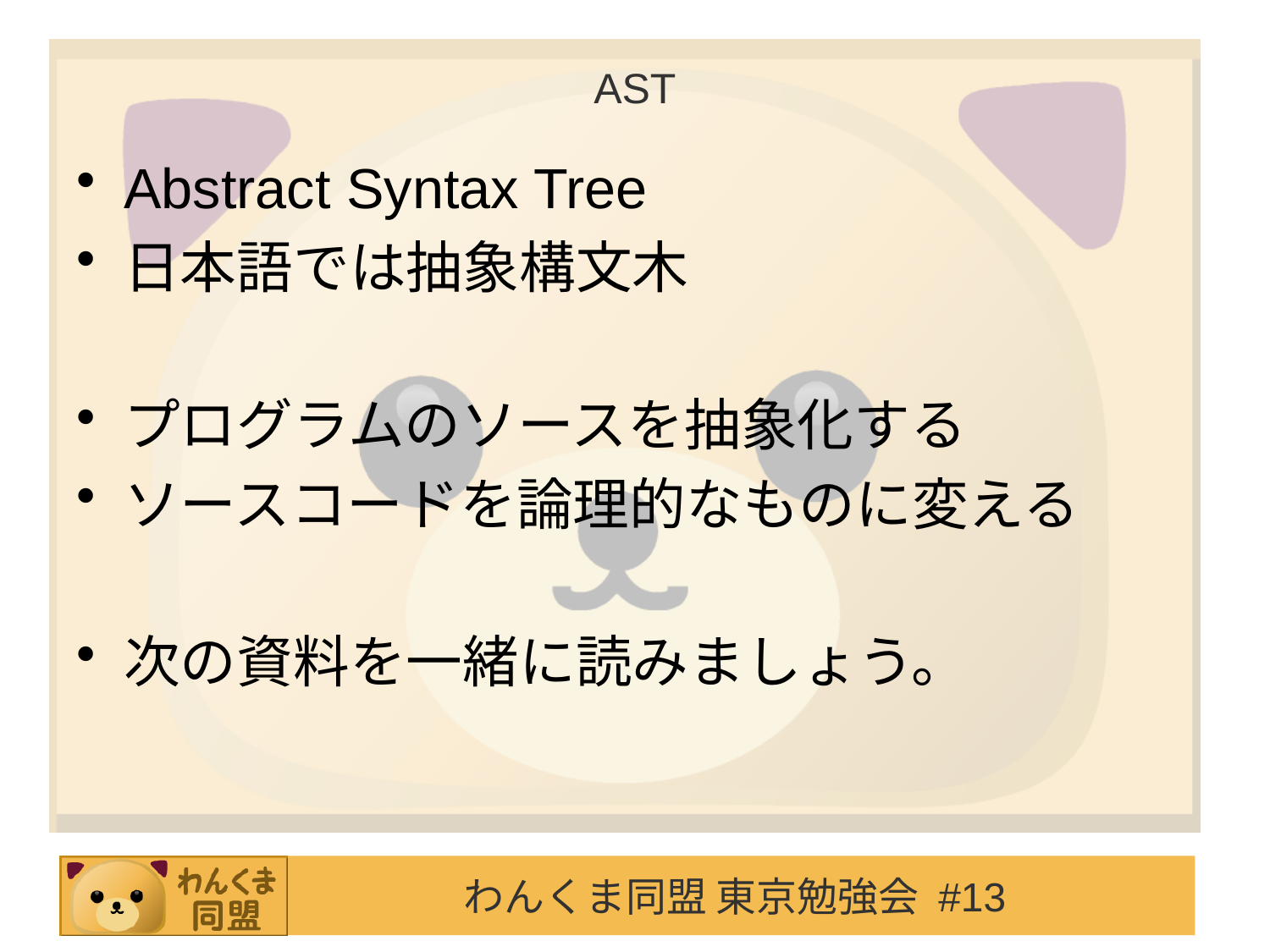

# AST
Abstract Syntax Tree
日本語では抽象構文木

プログラムのソースを抽象化する
ソースコードを論理的なものに変える

次の資料を一緒に読みましょう。